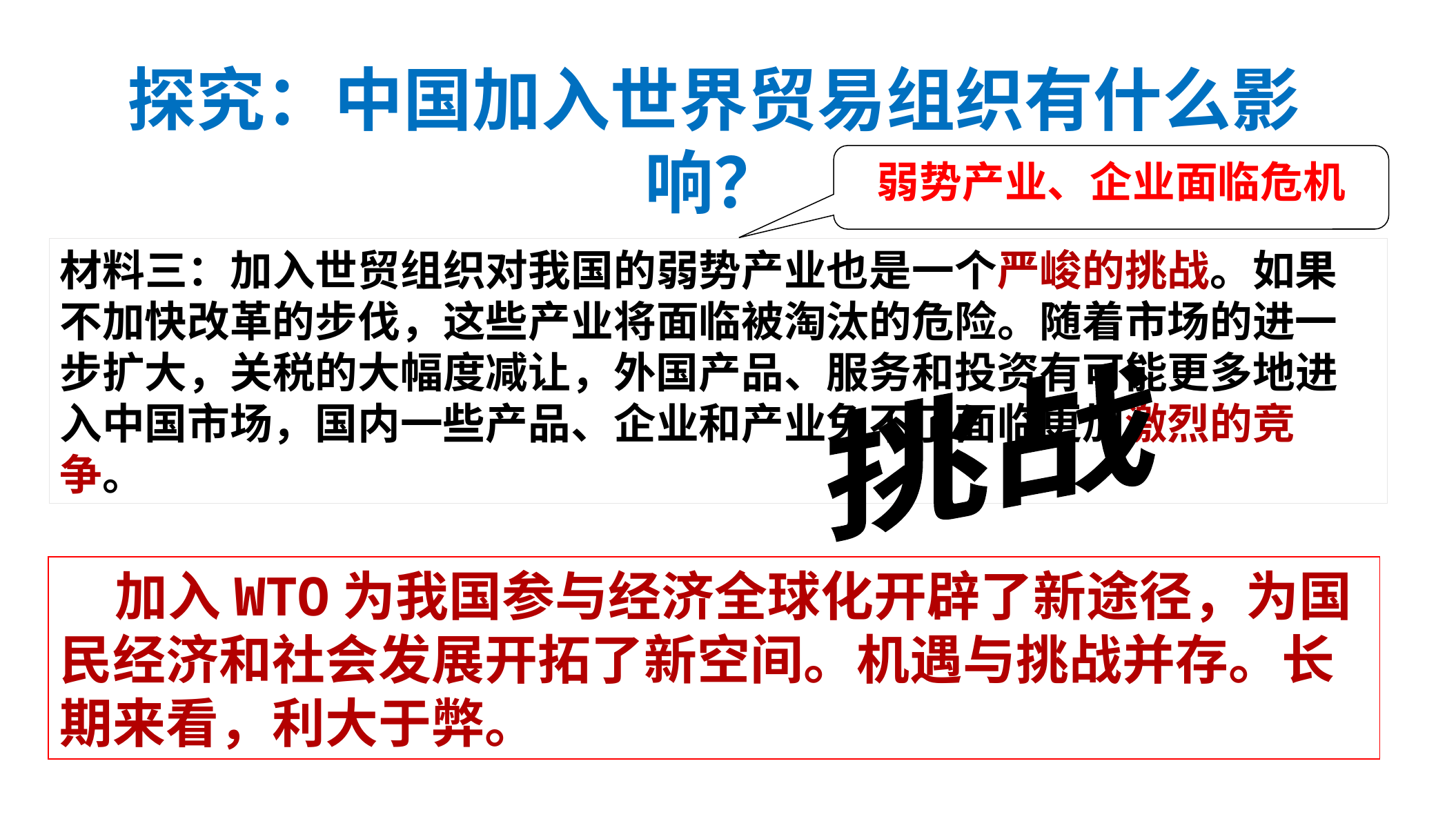

探究：中国加入世界贸易组织有什么影响？
弱势产业、企业面临危机
材料三：加入世贸组织对我国的弱势产业也是一个严峻的挑战。如果不加快改革的步伐，这些产业将面临被淘汰的危险。随着市场的进一步扩大，关税的大幅度减让，外国产品、服务和投资有可能更多地进入中国市场，国内一些产品、企业和产业免不了面临更加激烈的竞争。
挑战
 加入WTO为我国参与经济全球化开辟了新途径，为国民经济和社会发展开拓了新空间。机遇与挑战并存。长期来看，利大于弊。